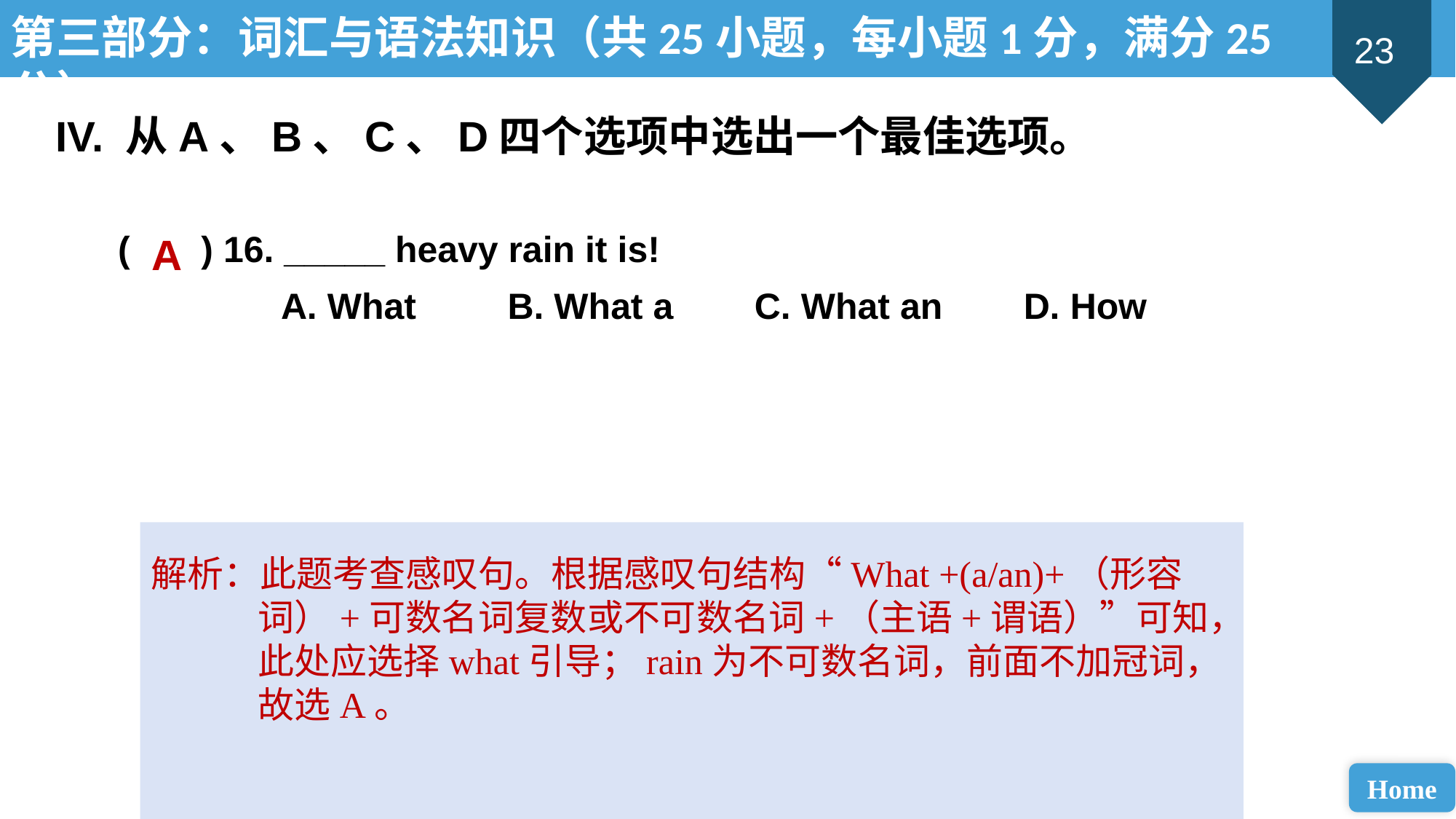

第三部分：词汇与语法知识（共25小题，每小题1分，满分25分）
IV. 从A、B、C、D四个选项中选出一个最佳选项。
(       ) 16. _____ heavy rain it is!
                A. What         B. What a        C. What an        D. How
A

解析：此题考查感叹句。根据感叹句结构“What +(a/an)+（形容词）+可数名词复数或不可数名词+（主语+谓语）”可知，此处应选择what引导；rain为不可数名词，前面不加冠词，故选A。